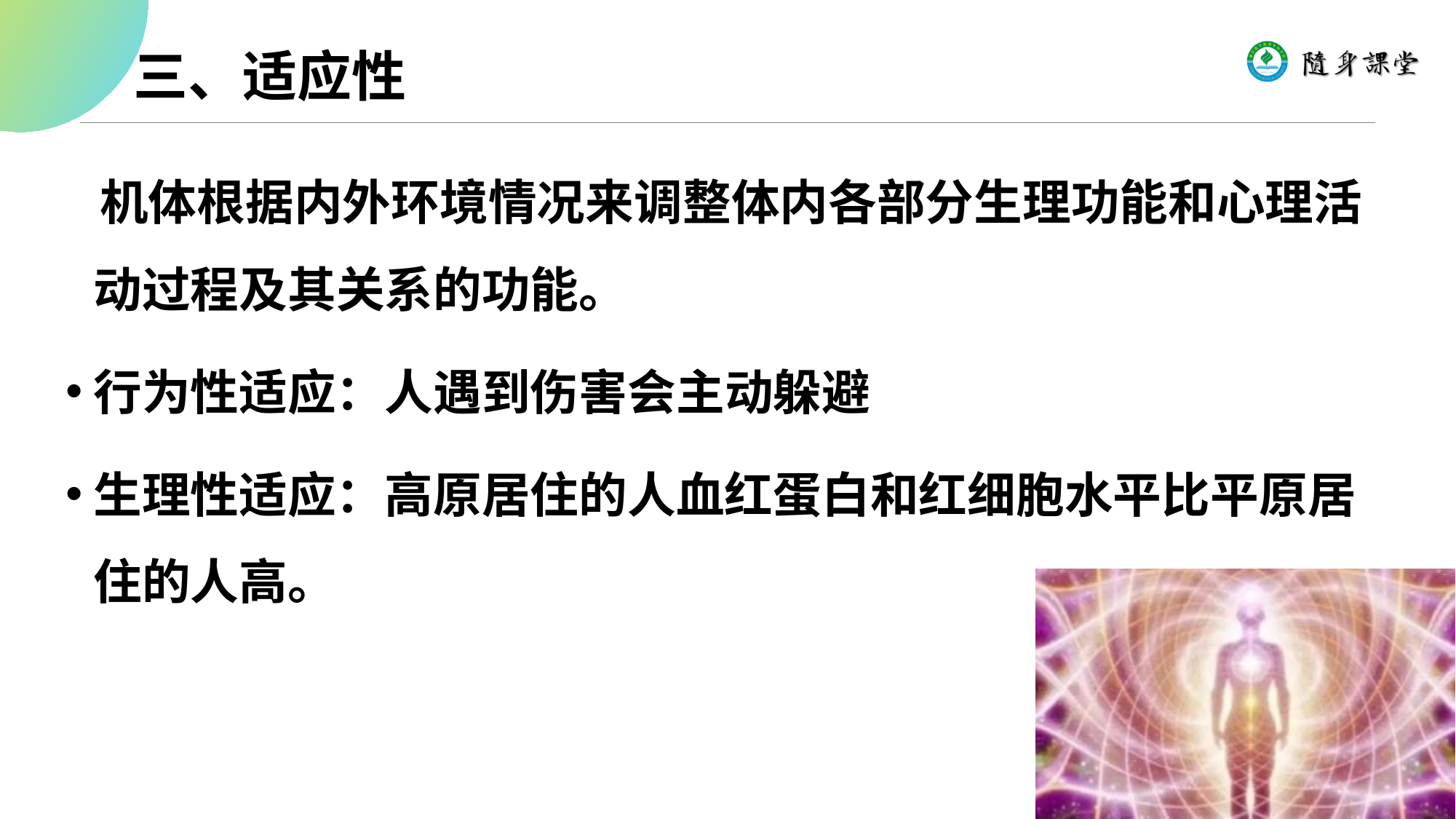

# 三、适应性
  机体根据内外环境情况来调整体内各部分生理功能和心理活动过程及其关系的功能。
行为性适应：人遇到伤害会主动躲避
生理性适应：高原居住的人血红蛋白和红细胞水平比平原居住的人高。